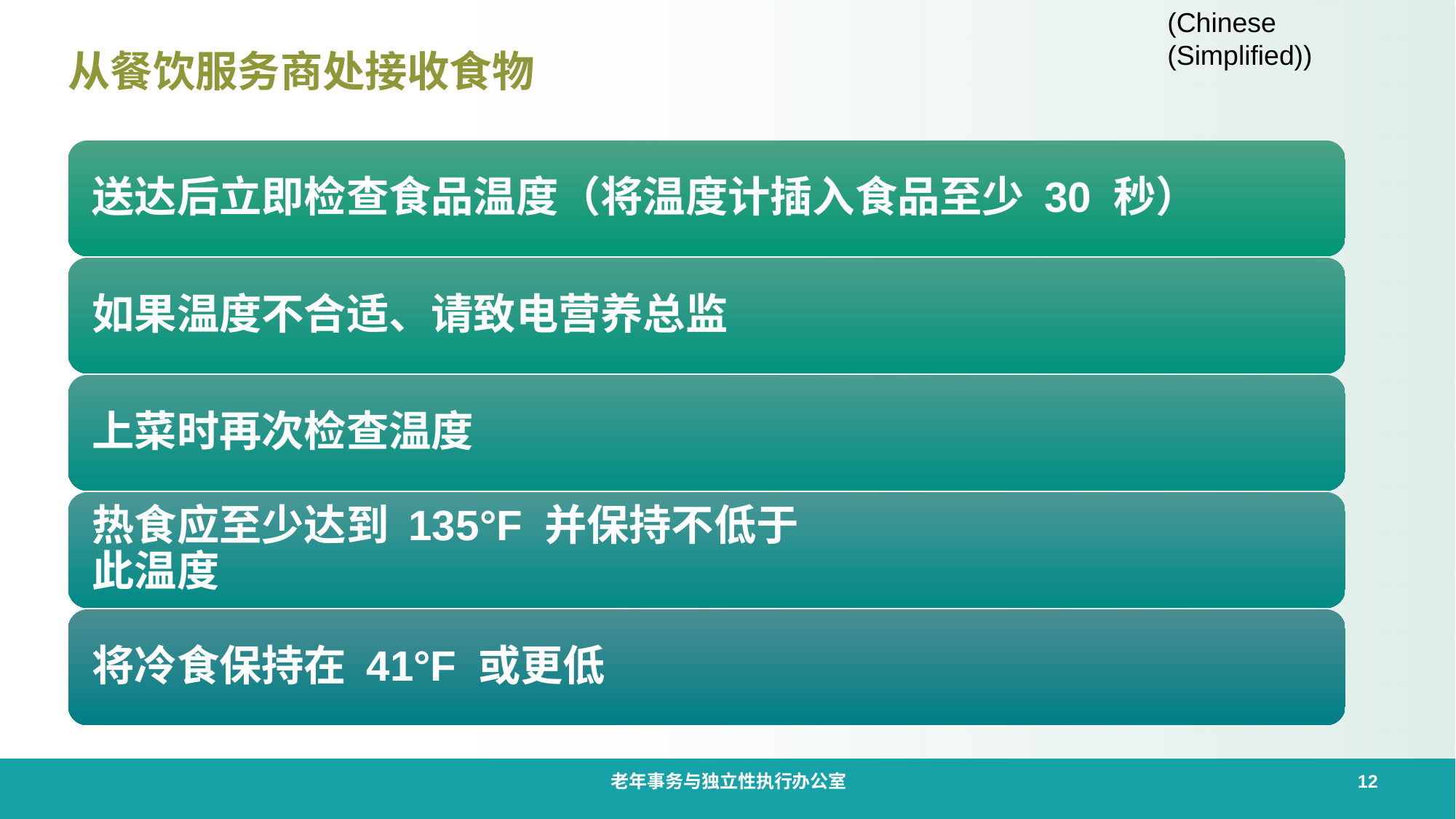

# 从餐饮服务商处接收食物
送达后立即检查食品温度（将温度计插入食品至少 30 秒）
如果温度不合适、请致电营养总监
上菜时再次检查温度
热食应至少达到 135°F 并保持不低于
此温度
将冷食保持在 41°F 或更低